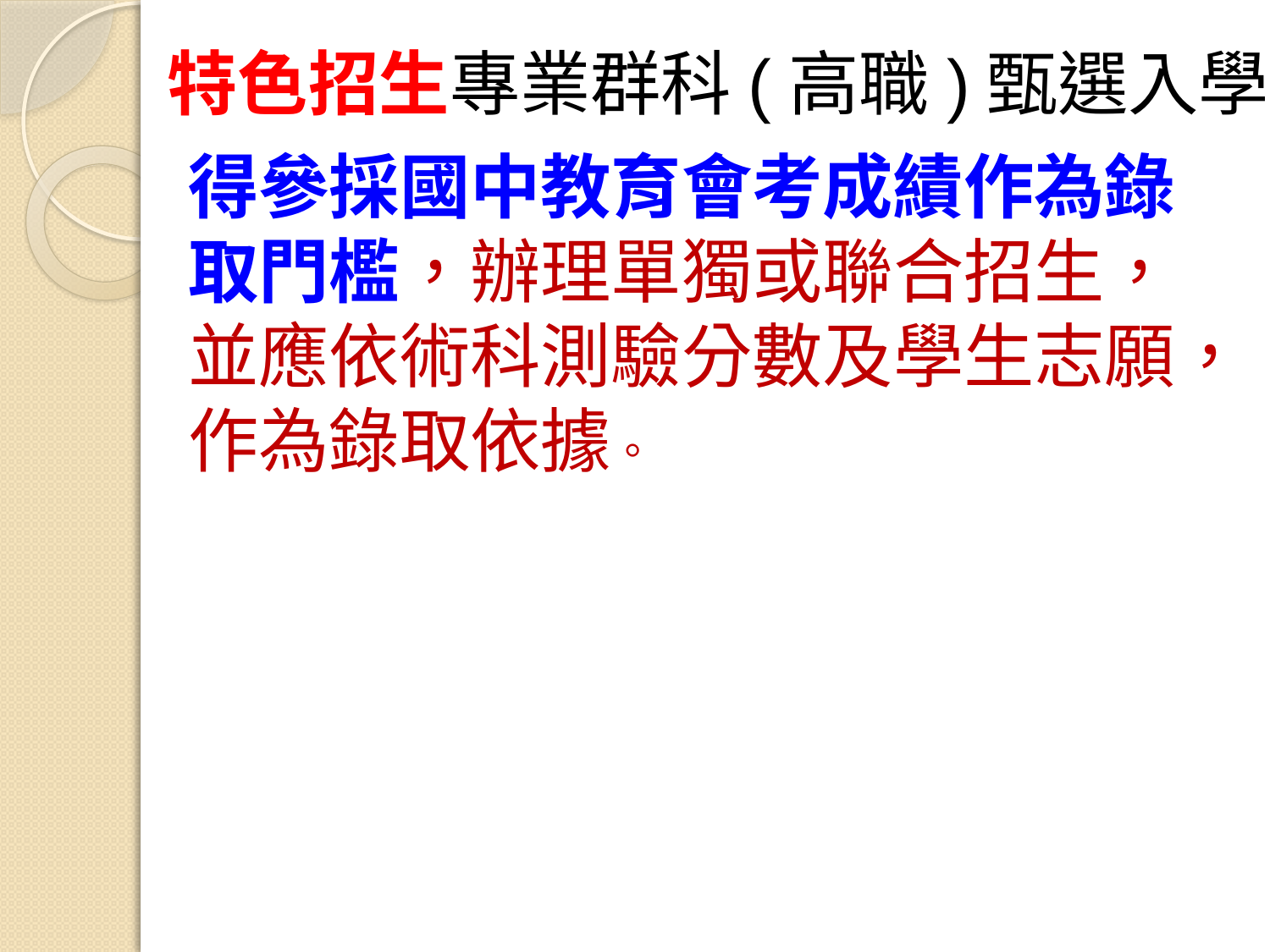

特色招生專業群科(高職)甄選入學
得參採國中教育會考成績作為錄取門檻，辦理單獨或聯合招生，並應依術科測驗分數及學生志願，作為錄取依據。